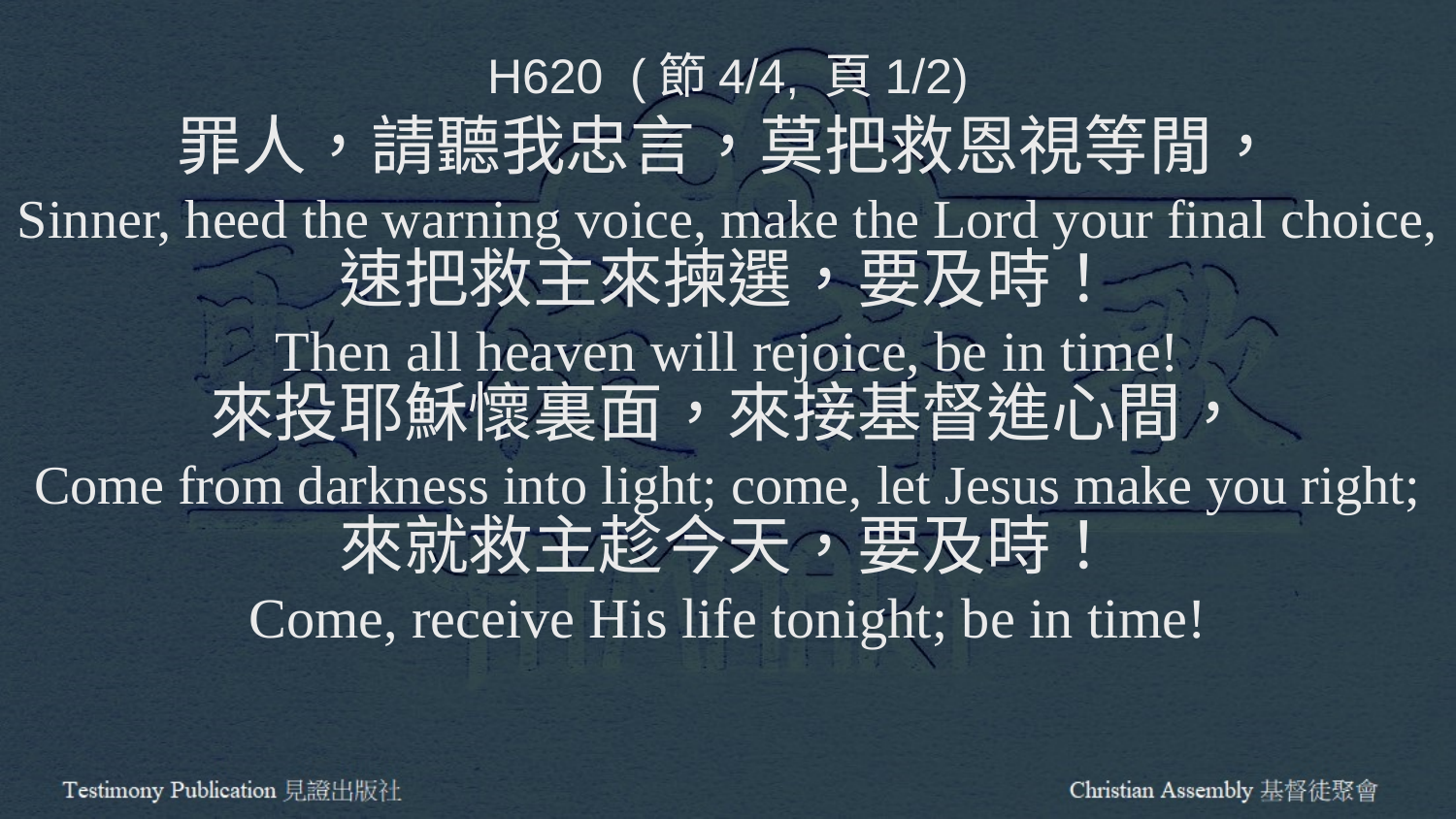

H620  (節4/4, 頁1/2)
罪人，請聽我忠言，莫把救恩視等閒，
Sinner, heed the warning voice, make the Lord your final choice,
速把救主來揀選，要及時！
Then all heaven will rejoice, be in time!
來投耶穌懷裏面，來接基督進心間，
Come from darkness into light; come, let Jesus make you right;
來就救主趁今天，要及時！
Come, receive His life tonight; be in time!